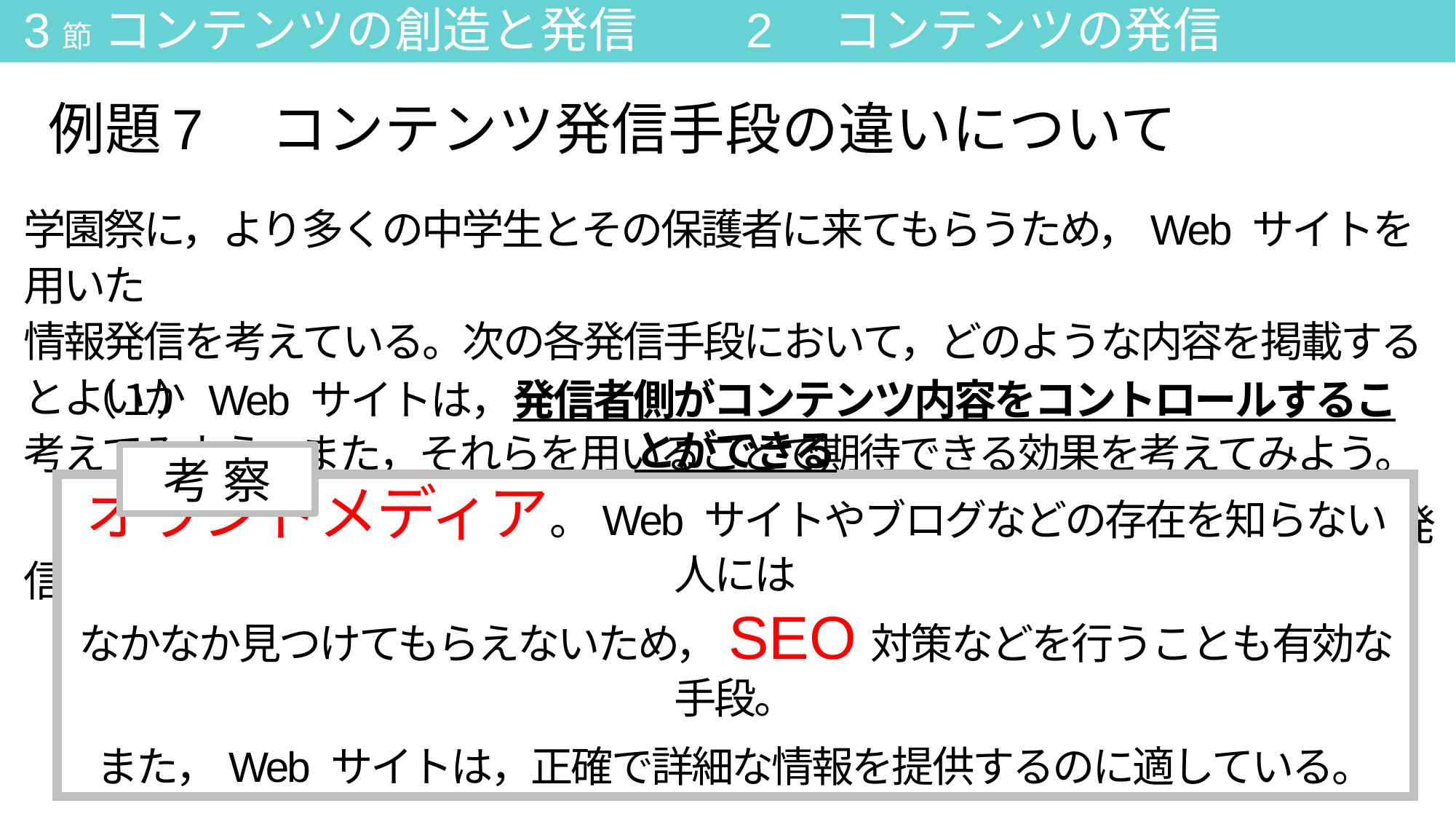

3節 コンテンツの創造と発信　　2　コンテンツの発信
# 例題7　コンテンツ発信手段の違いについて
学園祭に，より多くの中学生とその保護者に来てもらうため，Web サイトを用いた
情報発信を考えている。次の各発信手段において，どのような内容を掲載するとよいか
考えてみよう。また，それらを用いることで期待できる効果を考えてみよう。
（１）Webサイトによる発信　　　　　　　　　　　　（２）SNSによる発信
考 察
（１）Web サイトは，発信者側がコンテンツ内容をコントロールすることができる
オウンドメディア。Web サイトやブログなどの存在を知らない人には
なかなか見つけてもらえないため，SEO対策などを行うことも有効な手段。
また，Web サイトは，正確で詳細な情報を提供するのに適している。